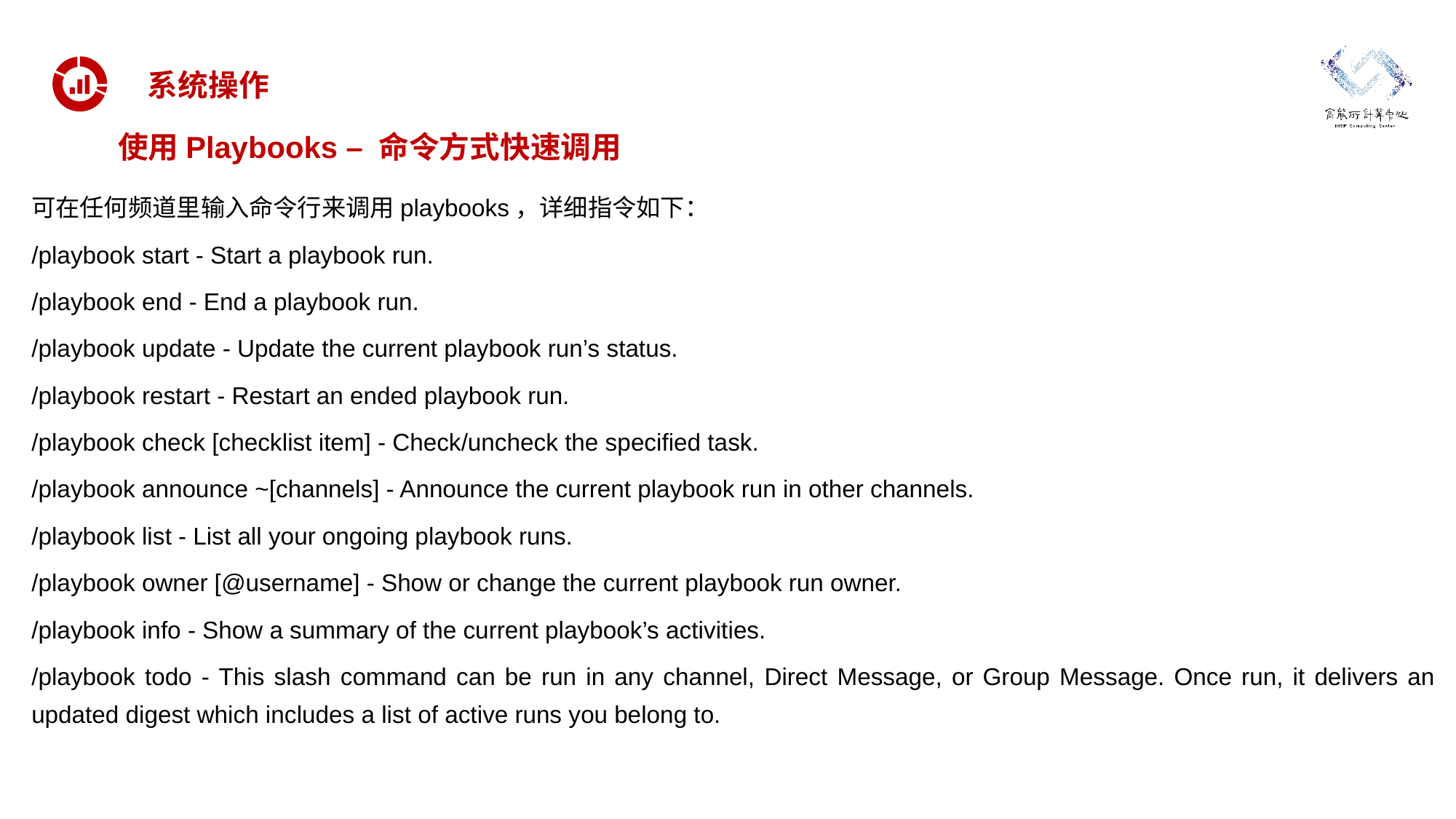

系统操作
使用Playbooks – 命令方式快速调用
可在任何频道里输入命令行来调用playbooks，详细指令如下：
/playbook start - Start a playbook run.
/playbook end - End a playbook run.
/playbook update - Update the current playbook run’s status.
/playbook restart - Restart an ended playbook run.
/playbook check [checklist item] - Check/uncheck the specified task.
/playbook announce ~[channels] - Announce the current playbook run in other channels.
/playbook list - List all your ongoing playbook runs.
/playbook owner [@username] - Show or change the current playbook run owner.
/playbook info - Show a summary of the current playbook’s activities.
/playbook todo - This slash command can be run in any channel, Direct Message, or Group Message. Once run, it delivers an updated digest which includes a list of active runs you belong to.